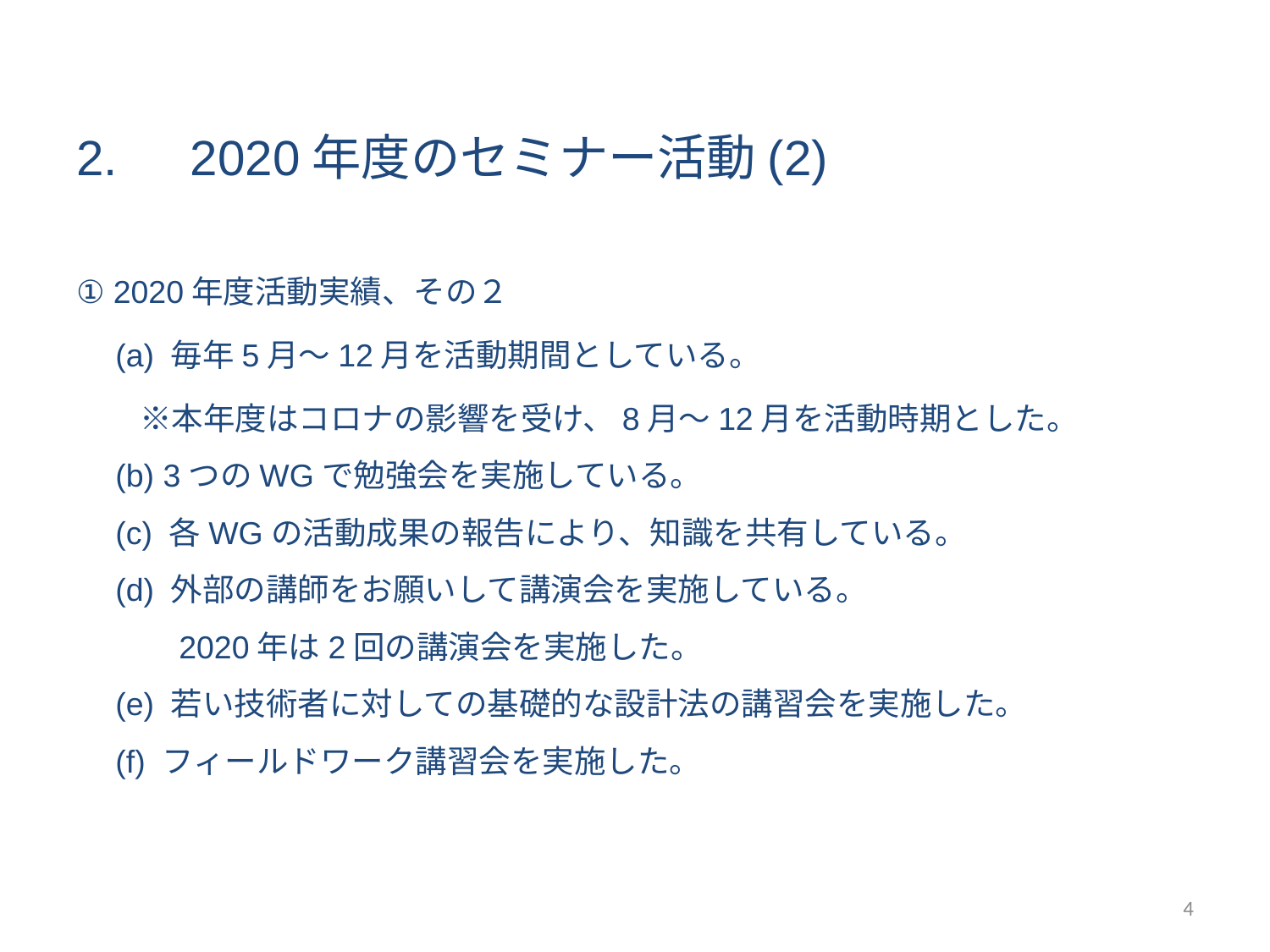

# 2.　2020年度のセミナー活動(2)
① 2020年度活動実績、その２
　(a) 毎年5月～12月を活動期間としている。
　　※本年度はコロナの影響を受け、8月～12月を活動時期とした。
　(b) 3つのWGで勉強会を実施している。
　(c) 各WGの活動成果の報告により、知識を共有している。
　(d) 外部の講師をお願いして講演会を実施している。
　　　2020年は2回の講演会を実施した。
　(e) 若い技術者に対しての基礎的な設計法の講習会を実施した。
　(f) フィールドワーク講習会を実施した。

4